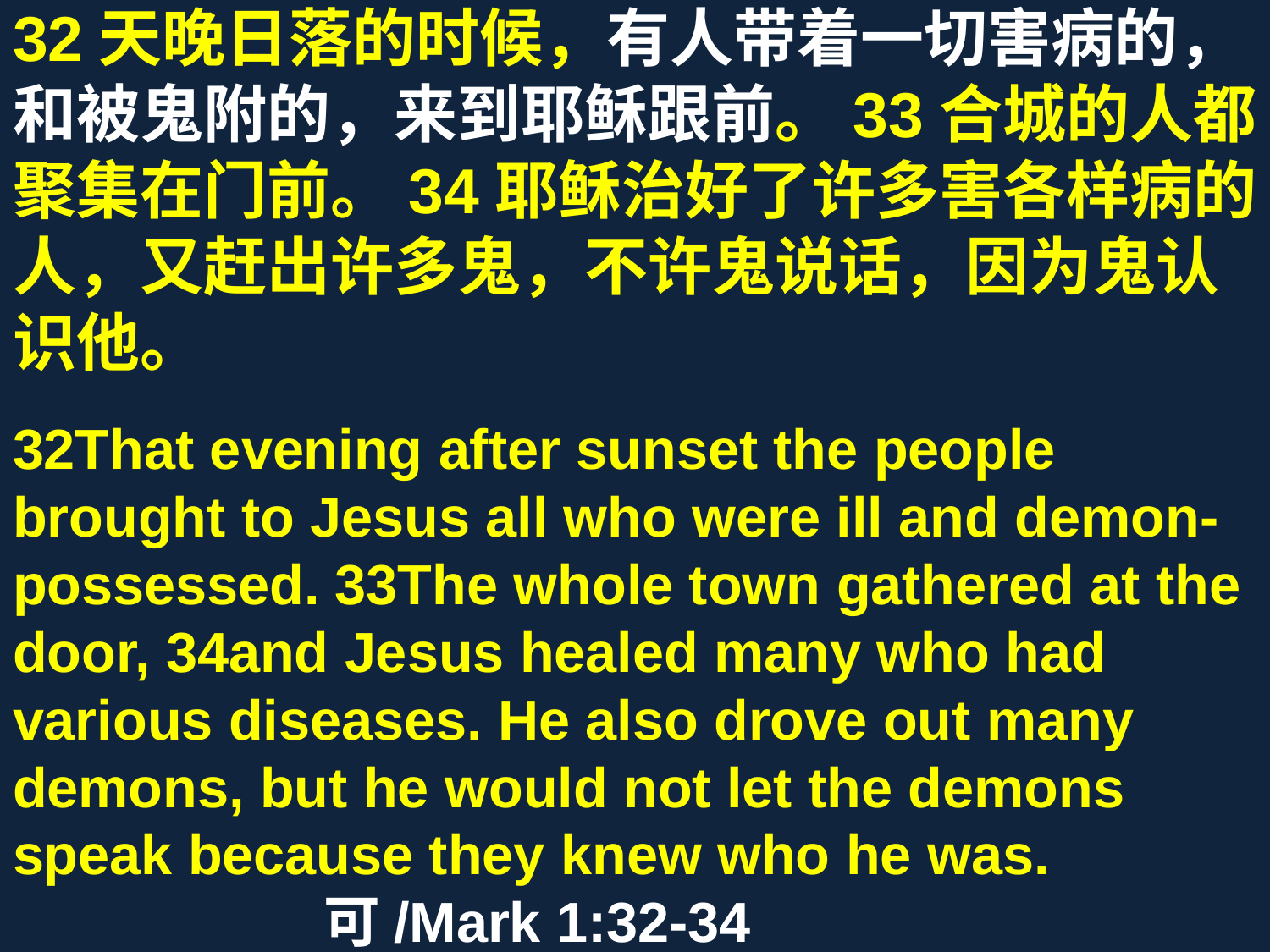

32天晚日落的时候，有人带着一切害病的，和被鬼附的，来到耶稣跟前。33合城的人都聚集在门前。34耶稣治好了许多害各样病的人，又赶出许多鬼，不许鬼说话，因为鬼认识他。
32That evening after sunset the people brought to Jesus all who were ill and demon-possessed. 33The whole town gathered at the door, 34and Jesus healed many who had various diseases. He also drove out many demons, but he would not let the demons speak because they knew who he was.                                 可/Mark 1:32-34